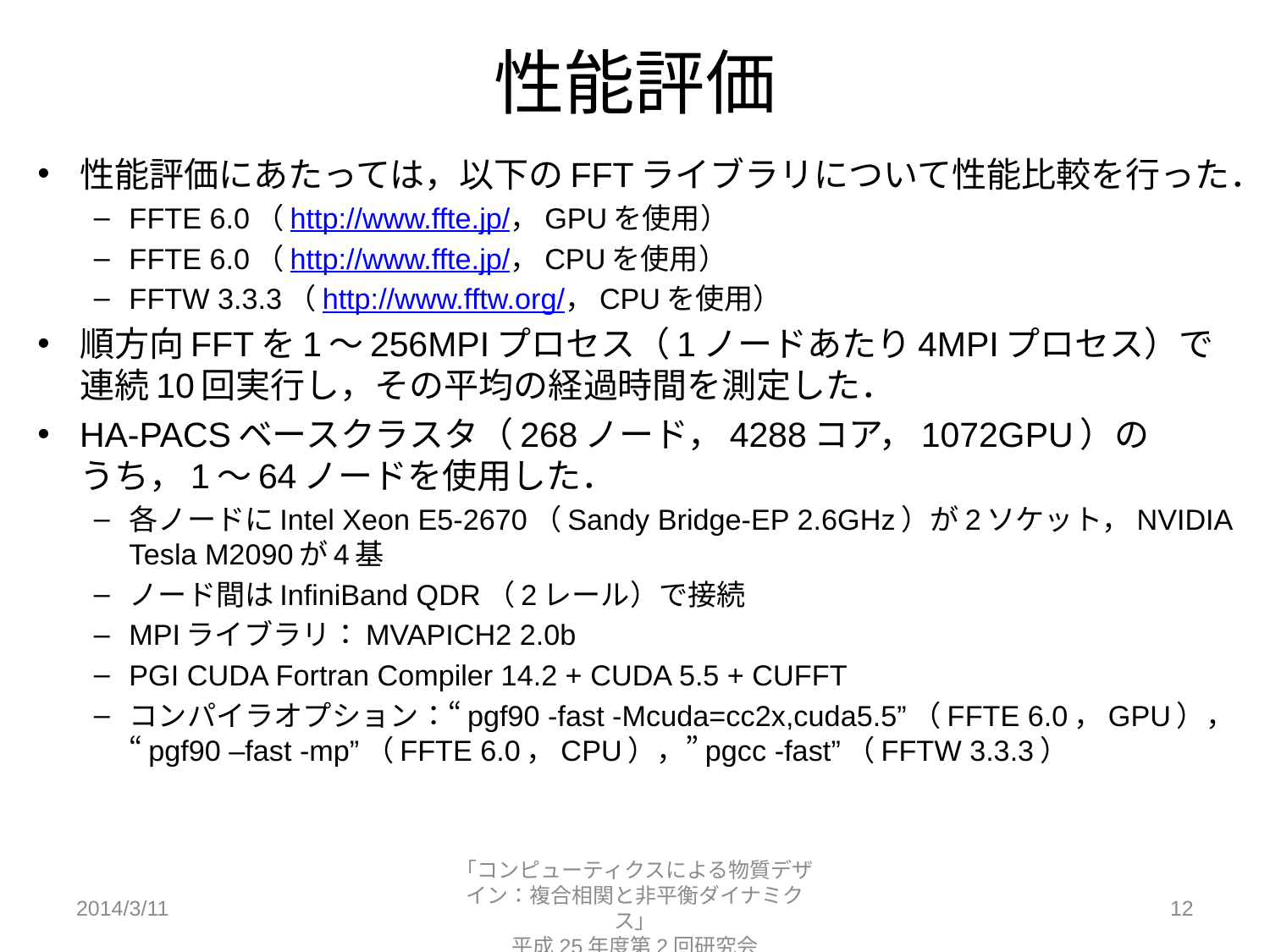

# 性能評価
性能評価にあたっては，以下のFFTライブラリについて性能比較を行った．
FFTE 6.0（http://www.ffte.jp/，GPUを使用）
FFTE 6.0（http://www.ffte.jp/，CPUを使用）
FFTW 3.3.3（http://www.fftw.org/，CPUを使用）
順方向FFTを1～256MPIプロセス（1ノードあたり4MPIプロセス）で連続10回実行し，その平均の経過時間を測定した．
HA-PACSベースクラスタ（268ノード，4288コア，1072GPU）の
うち，1～64ノードを使用した．
各ノードにIntel Xeon E5-2670（Sandy Bridge-EP 2.6GHz）が2ソケット，NVIDIA Tesla M2090が4基
ノード間はInfiniBand QDR（2レール）で接続
MPIライブラリ：MVAPICH2 2.0b
PGI CUDA Fortran Compiler 14.2 + CUDA 5.5 + CUFFT
コンパイラオプション：“pgf90 -fast -Mcuda=cc2x,cuda5.5”（FFTE 6.0，GPU），
“pgf90 –fast -mp”（FFTE 6.0，CPU），”pgcc -fast”（FFTW 3.3.3）
2014/3/11
「コンピューティクスによる物質デザイン：複合相関と非平衡ダイナミクス」
平成25年度第2回研究会
12